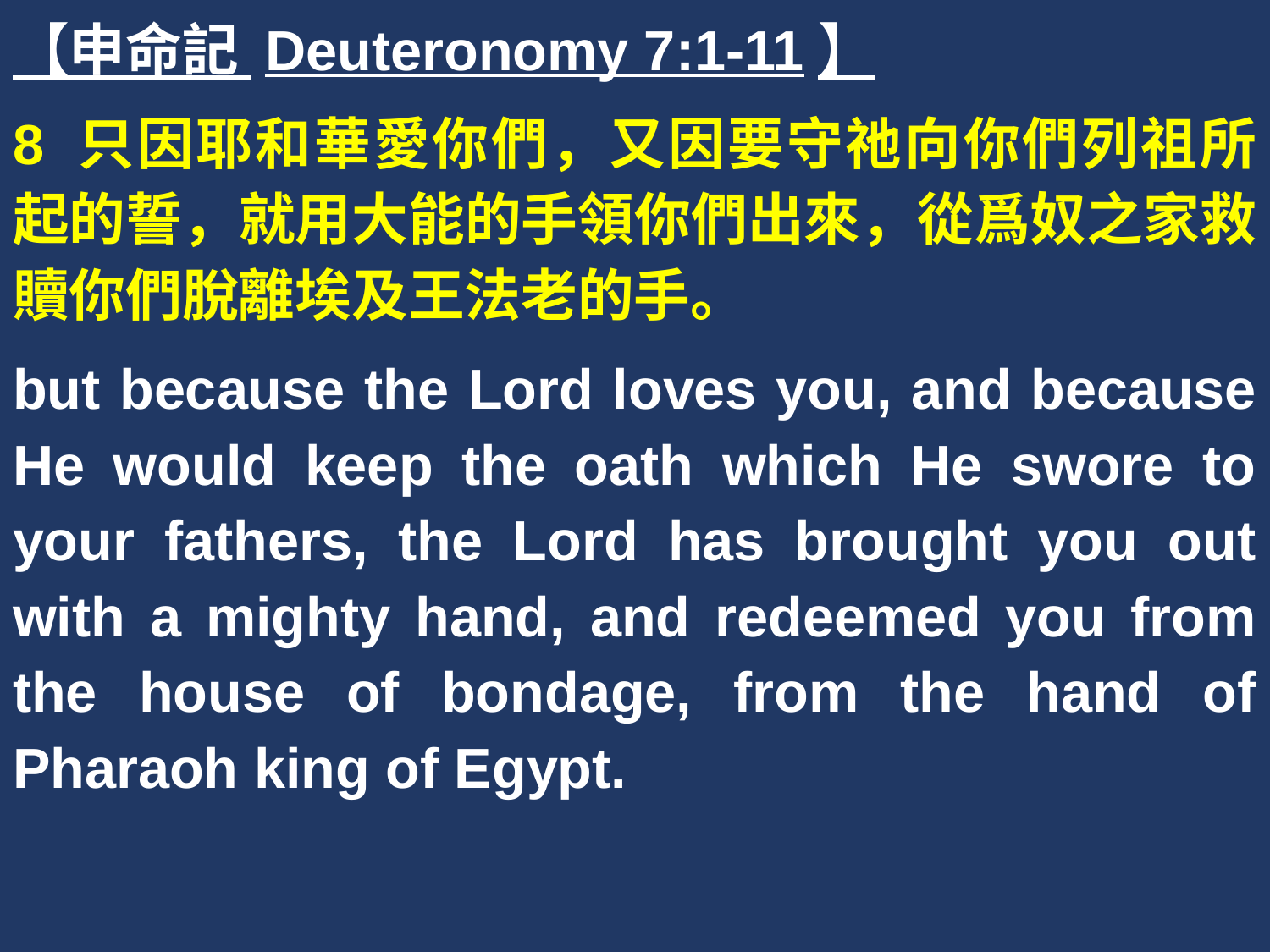

【申命記 Deuteronomy 7:1-11】
8 只因耶和華愛你們，又因要守祂向你們列祖所起的誓，就用大能的手領你們出來，從爲奴之家救贖你們脫離埃及王法老的手。
but because the Lord loves you, and because He would keep the oath which He swore to your fathers, the Lord has brought you out with a mighty hand, and redeemed you from the house of bondage, from the hand of Pharaoh king of Egypt.